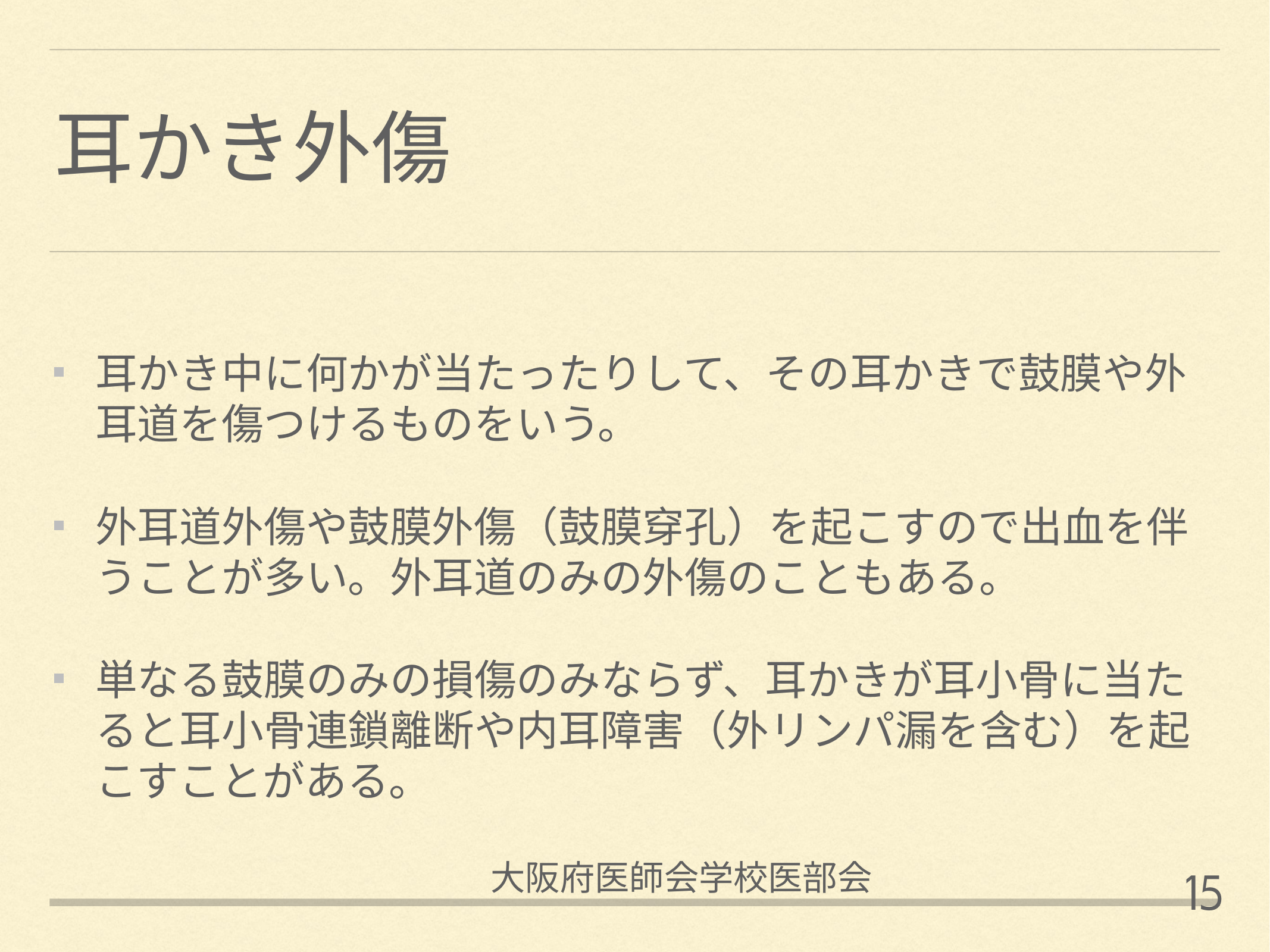

# 耳かき外傷
耳かき中に何かが当たったりして、その耳かきで鼓膜や外耳道を傷つけるものをいう。
外耳道外傷や鼓膜外傷（鼓膜穿孔）を起こすので出血を伴うことが多い。外耳道のみの外傷のこともある。
単なる鼓膜のみの損傷のみならず、耳かきが耳小骨に当たると耳小骨連鎖離断や内耳障害（外リンパ漏を含む）を起こすことがある。
大阪府医師会学校医部会
15